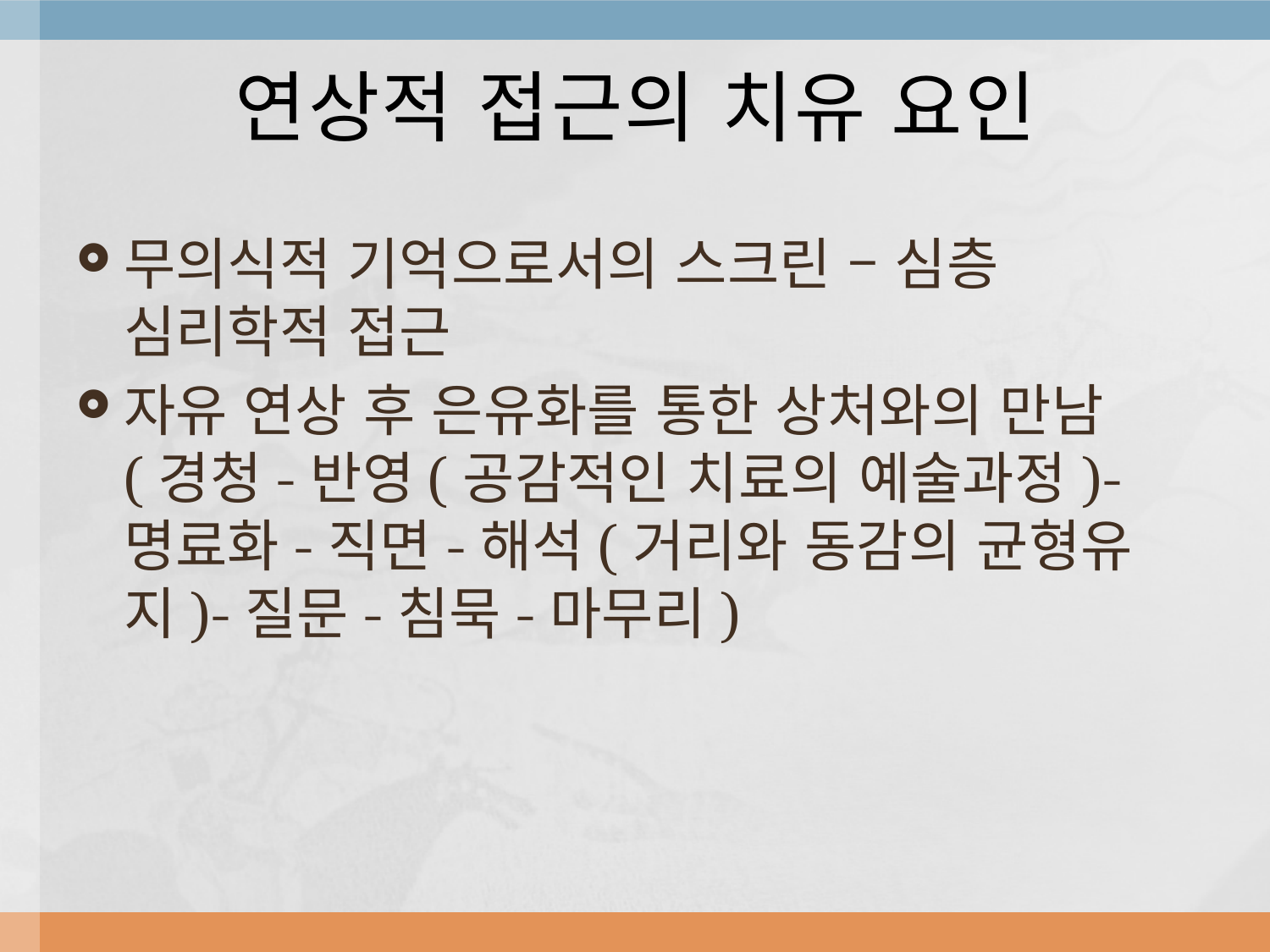

# 연상적 접근의 치유 요인
무의식적 기억으로서의 스크린 – 심층 심리학적 접근
자유 연상 후 은유화를 통한 상처와의 만남(경청-반영(공감적인 치료의 예술과정)-명료화-직면-해석(거리와 동감의 균형유지)-질문-침묵-마무리)